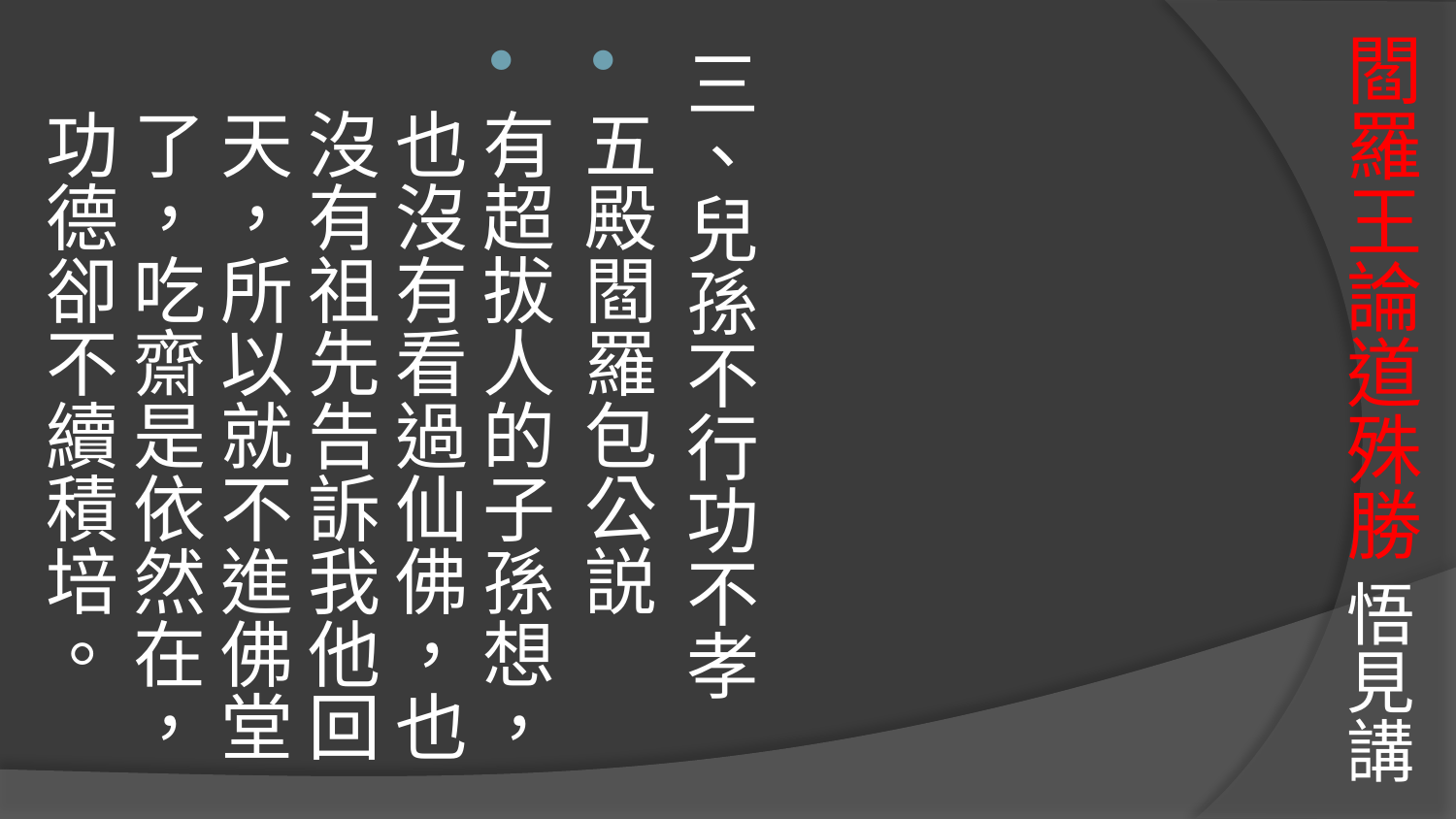

# 閻羅王論道殊勝 悟見講
三、兒孫不行功不孝
五殿閻羅包公説
有超拔人的子孫想，也沒有看過仙佛，也沒有祖先告訴我他回天，所以就不進佛堂了，吃齋是依然在，功德卻不續積培。